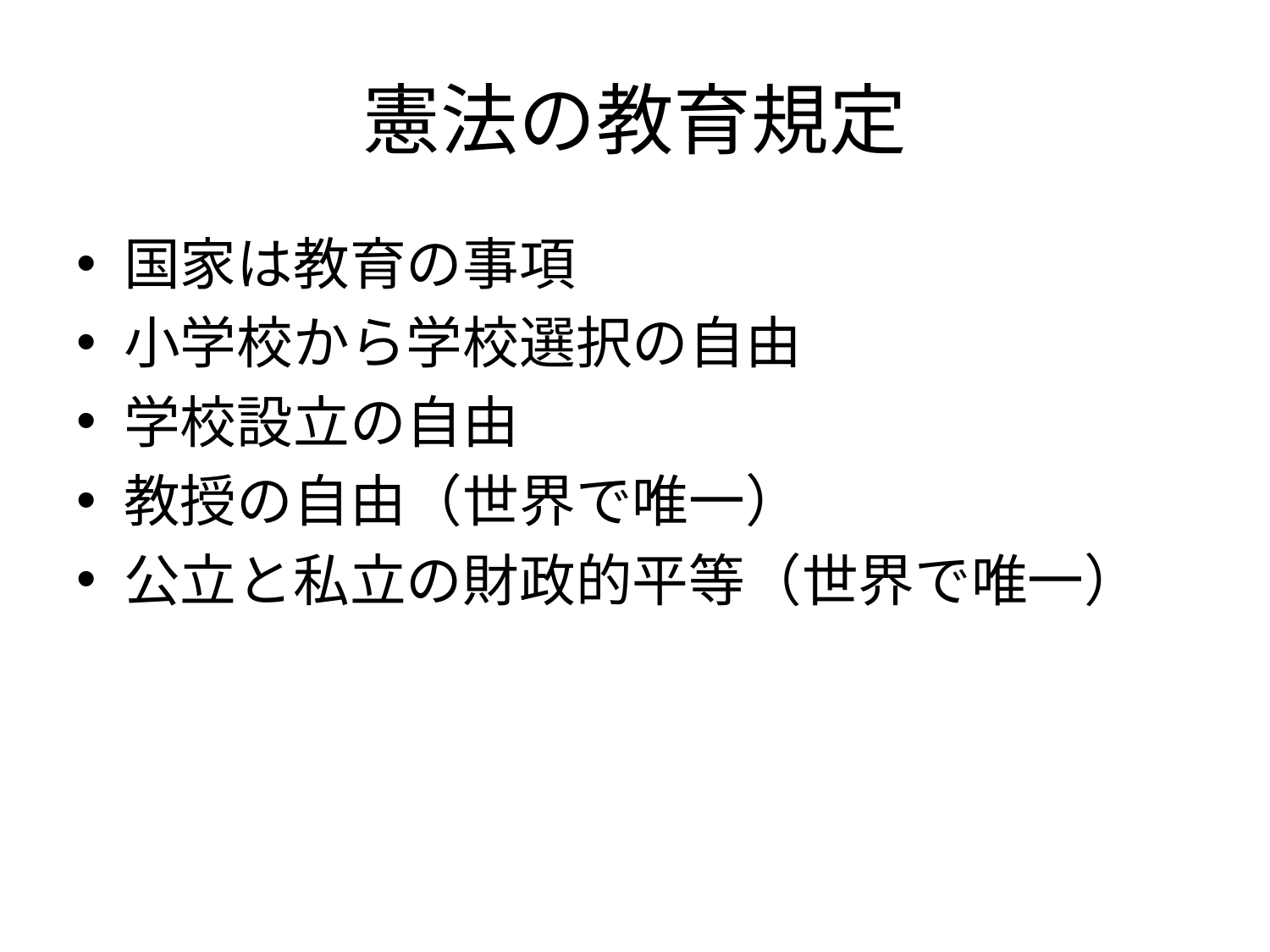

# 憲法の教育規定
国家は教育の事項
小学校から学校選択の自由
学校設立の自由
教授の自由（世界で唯一）
公立と私立の財政的平等（世界で唯一）